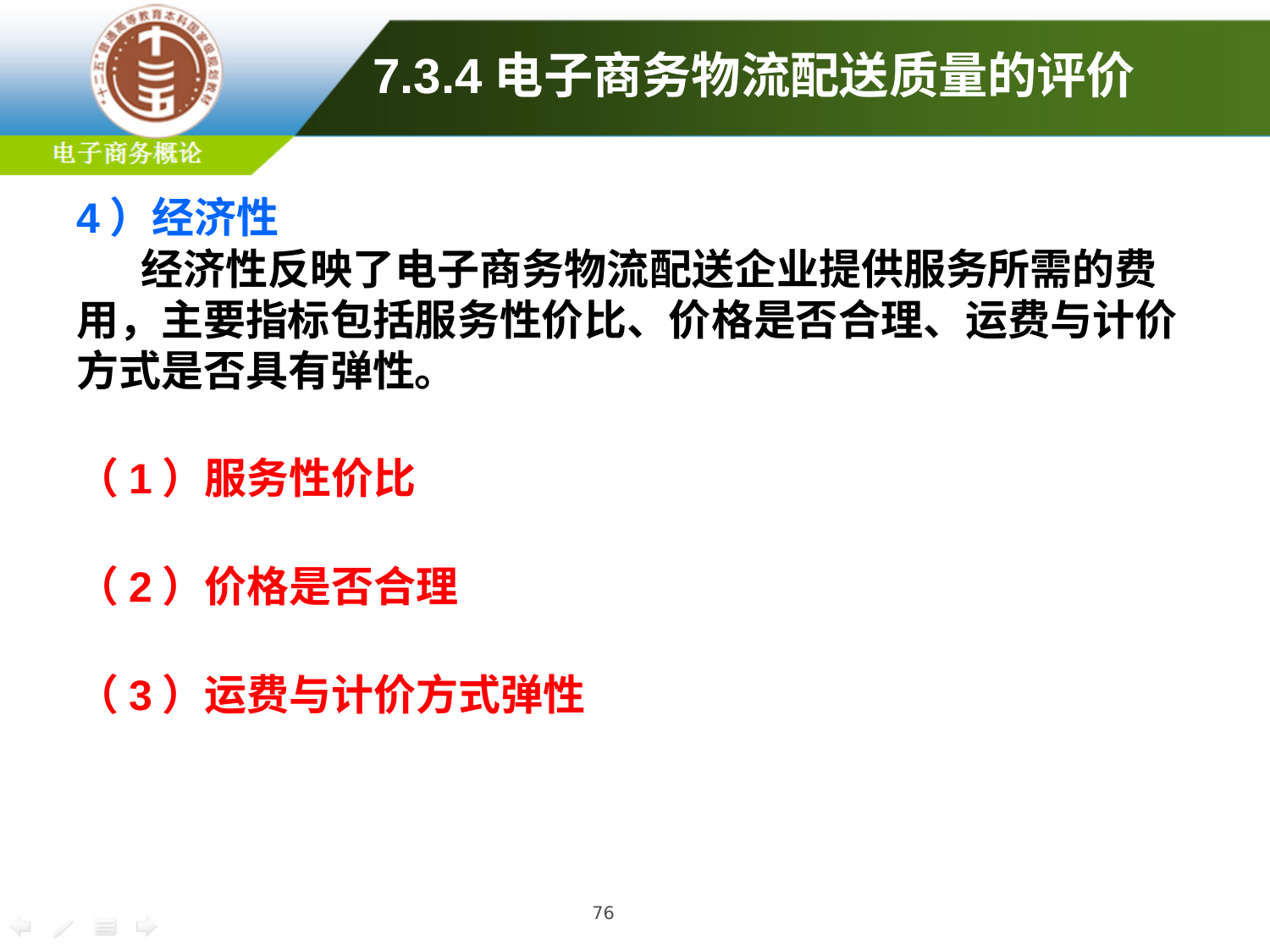

# 7.3.4电子商务物流配送质量的评价
4）经济性
经济性反映了电子商务物流配送企业提供服务所需的费用，主要指标包括服务性价比、价格是否合理、运费与计价方式是否具有弹性。

（1）服务性价比

（2）价格是否合理

（3）运费与计价方式弹性
76